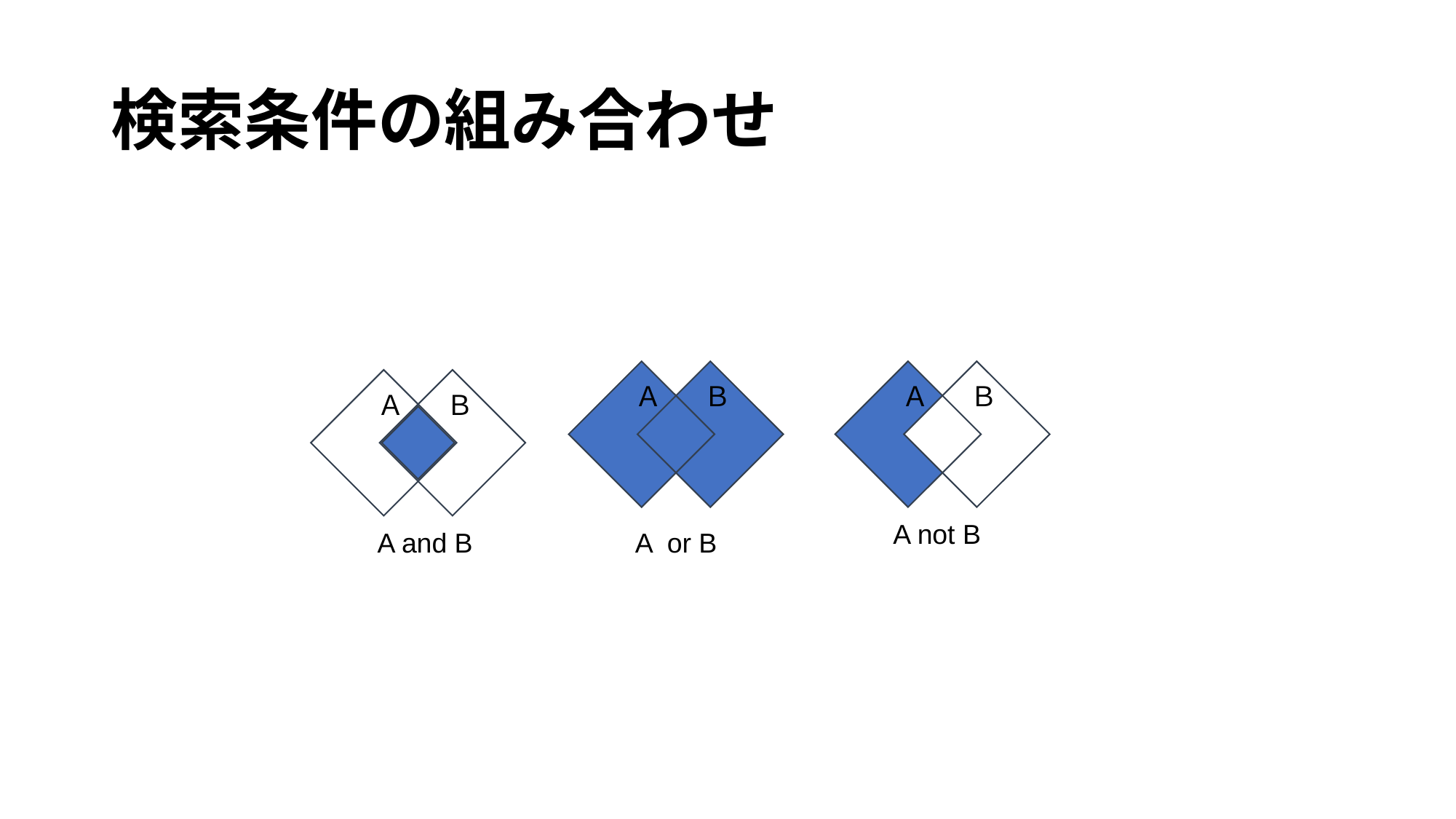

# 検索条件の組み合わせ
Ａ
Ｂ

Ａ
Ｂ

Ａ
Ｂ

A not B
A and B
A  or B